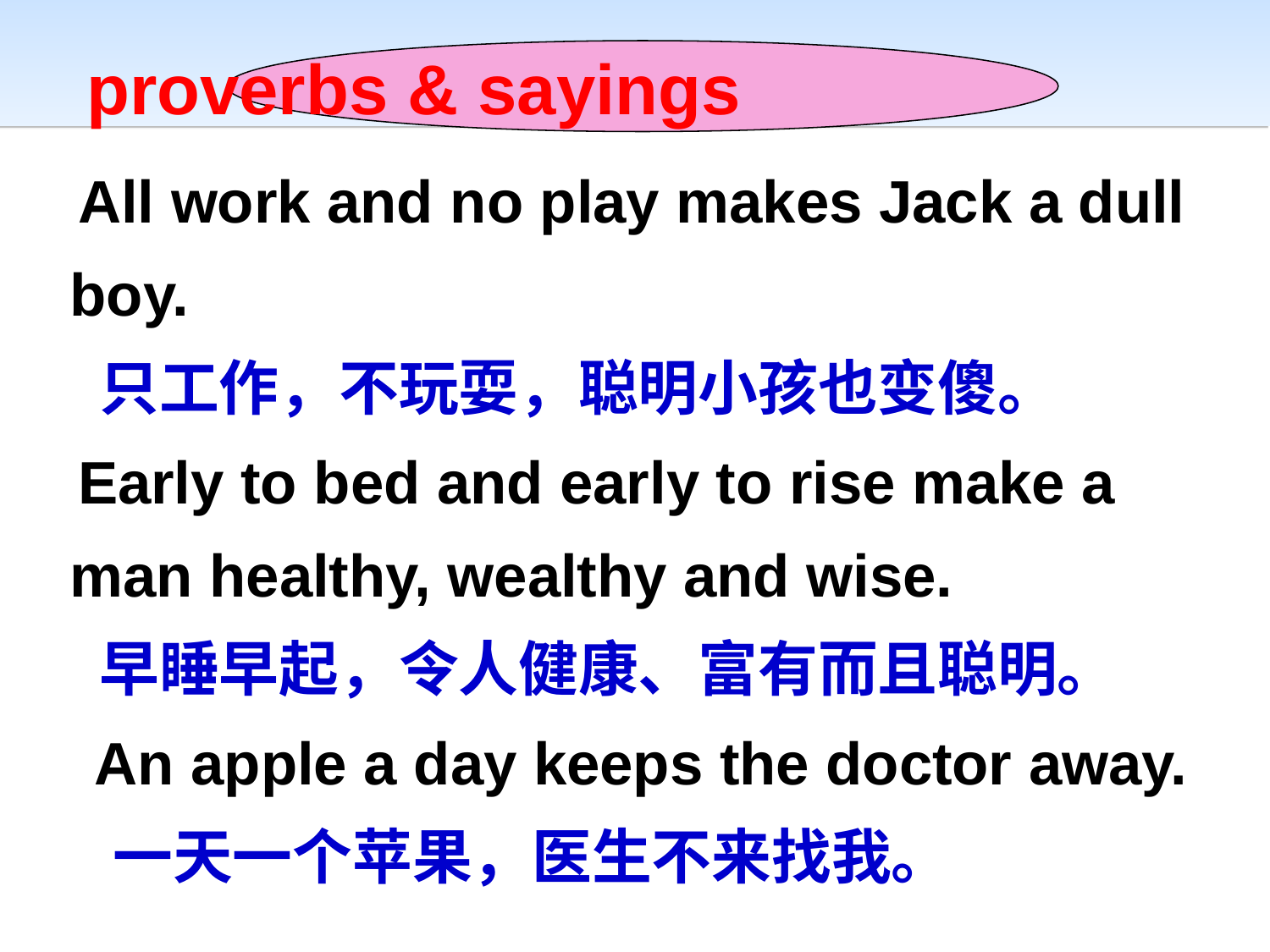

# proverbs & sayings

  All work and no play makes Jack a dull boy.
   只工作，不玩耍，聪明小孩也变傻。
  Early to bed and early to rise make a man healthy, wealthy and wise.
   早睡早起，令人健康、富有而且聪明。
   An apple a day keeps the doctor away.
    一天一个苹果，医生不来找我。